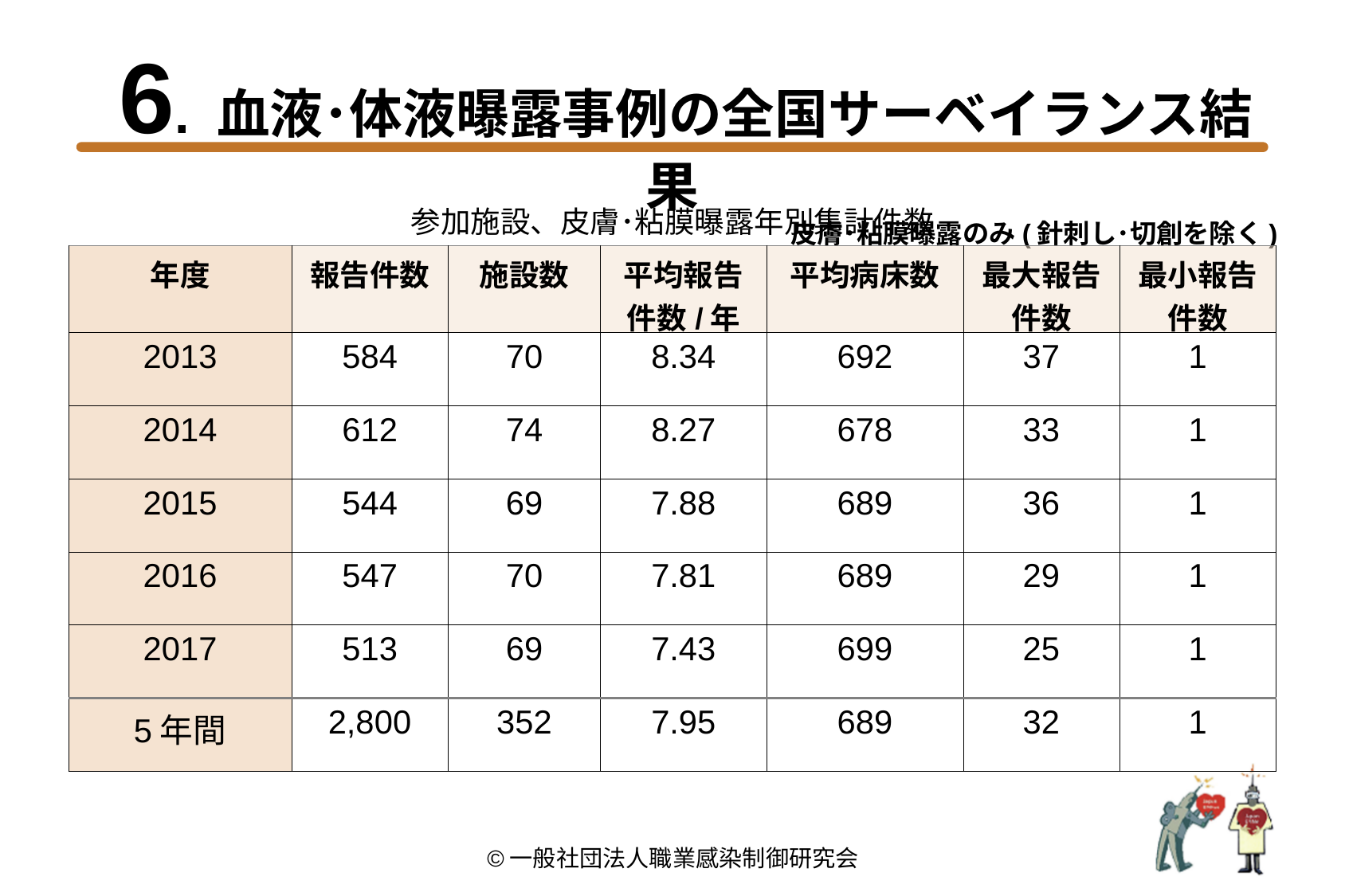

6. 血液･体液曝露事例の全国サーベイランス結果
皮膚･粘膜曝露のみ(針刺し･切創を除く)

| 参加施設、皮膚･粘膜曝露年別集計件数 |  |  |  |  |  |  |
| --- | --- | --- | --- | --- | --- | --- |
| 年度 | 報告件数 | 施設数 | 平均報告件数/年 | 平均病床数 | 最大報告件数 | 最小報告件数 |
| 2013 | 584 | 70 | 8.34 | 692 | 37 | 1 |
| 2014 | 612 | 74 | 8.27 | 678 | 33 | 1 |
| 2015 | 544 | 69 | 7.88 | 689 | 36 | 1 |
| 2016 | 547 | 70 | 7.81 | 689 | 29 | 1 |
| 2017 | 513 | 69 | 7.43 | 699 | 25 | 1 |
| 5年間 | 2,800 | 352 | 7.95 | 689 | 32 | 1 |